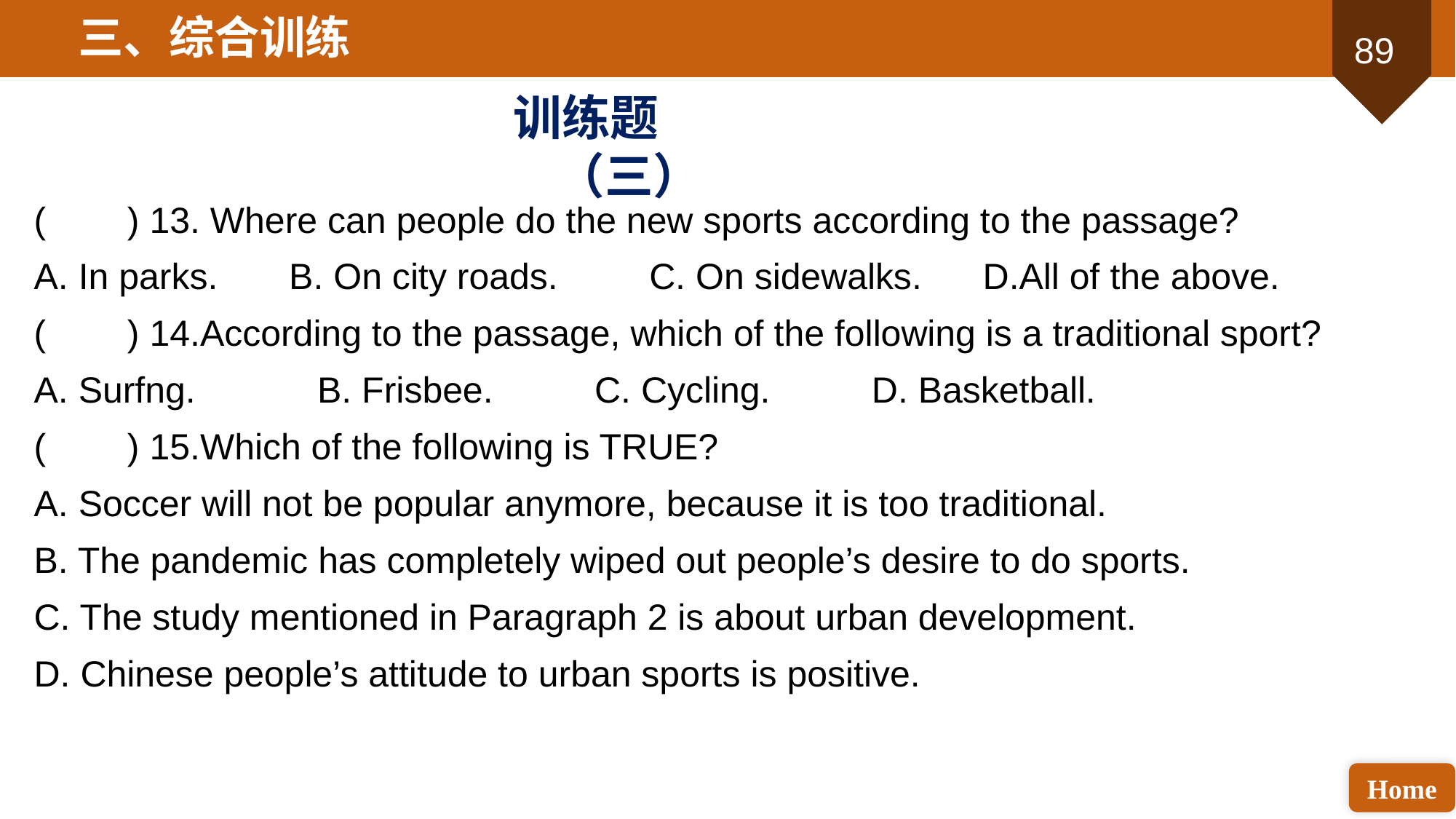

三、综合训练
训练题（三）
(        ) 13. Where can people do the new sports according to the passage?
A. In parks.       B. On city roads.         C. On sidewalks.      D.All of the above.
(        ) 14.According to the passage, which of the following is a traditional sport?
A. Surfng.            B. Frisbee.          C. Cycling.          D. Basketball.
(        ) 15.Which of the following is TRUE?
A. Soccer will not be popular anymore, because it is too traditional.
B. The pandemic has completely wiped out people’s desire to do sports.
C. The study mentioned in Paragraph 2 is about urban development.
D. Chinese people’s attitude to urban sports is positive.